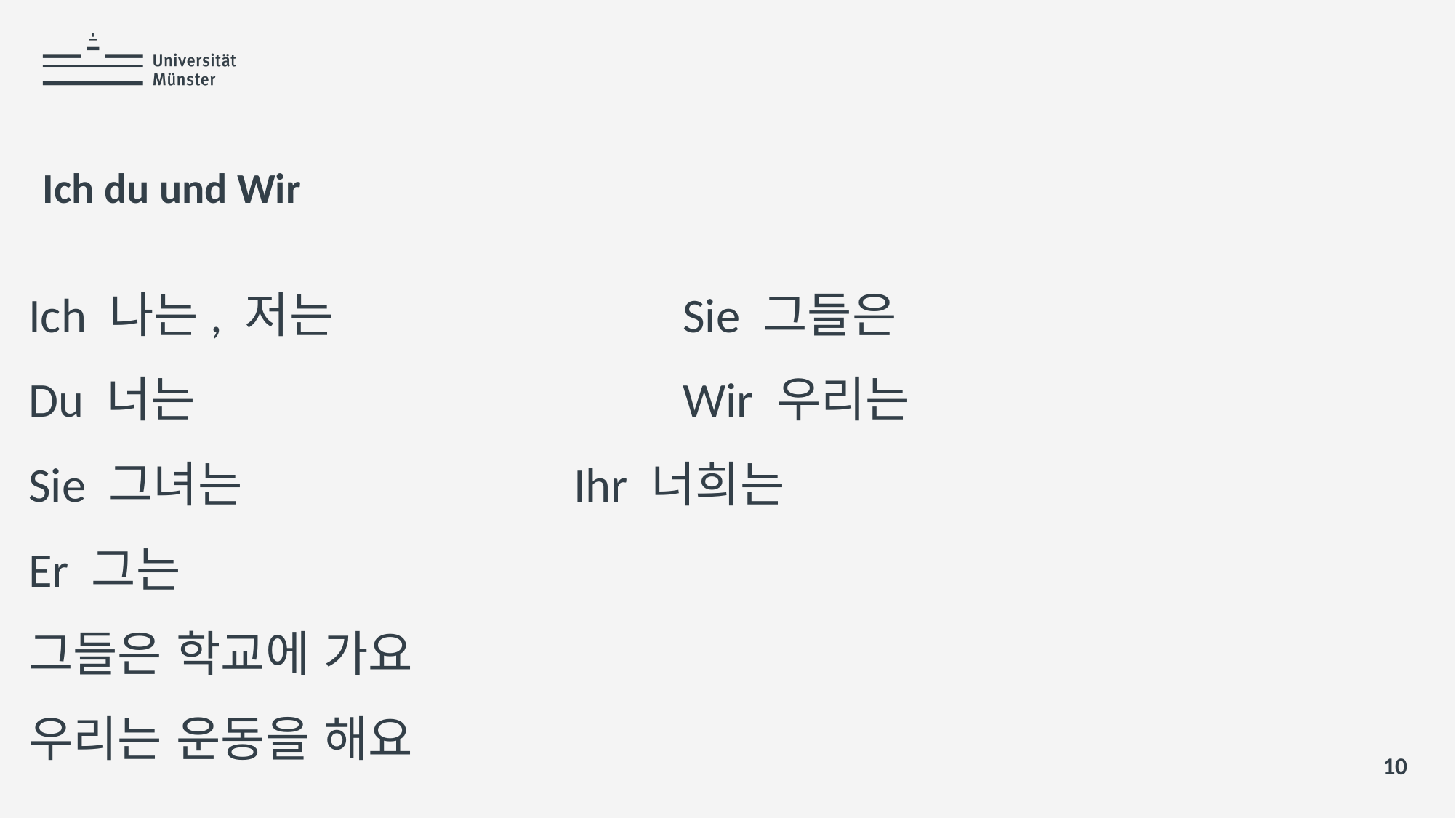

# Ich du und Wir
Ich 나는, 저는				Sie 그들은
Du 너는					Wir 우리는
Sie 그녀는				Ihr 너희는
Er 그는
그들은 학교에 가요
우리는 운동을 해요

10